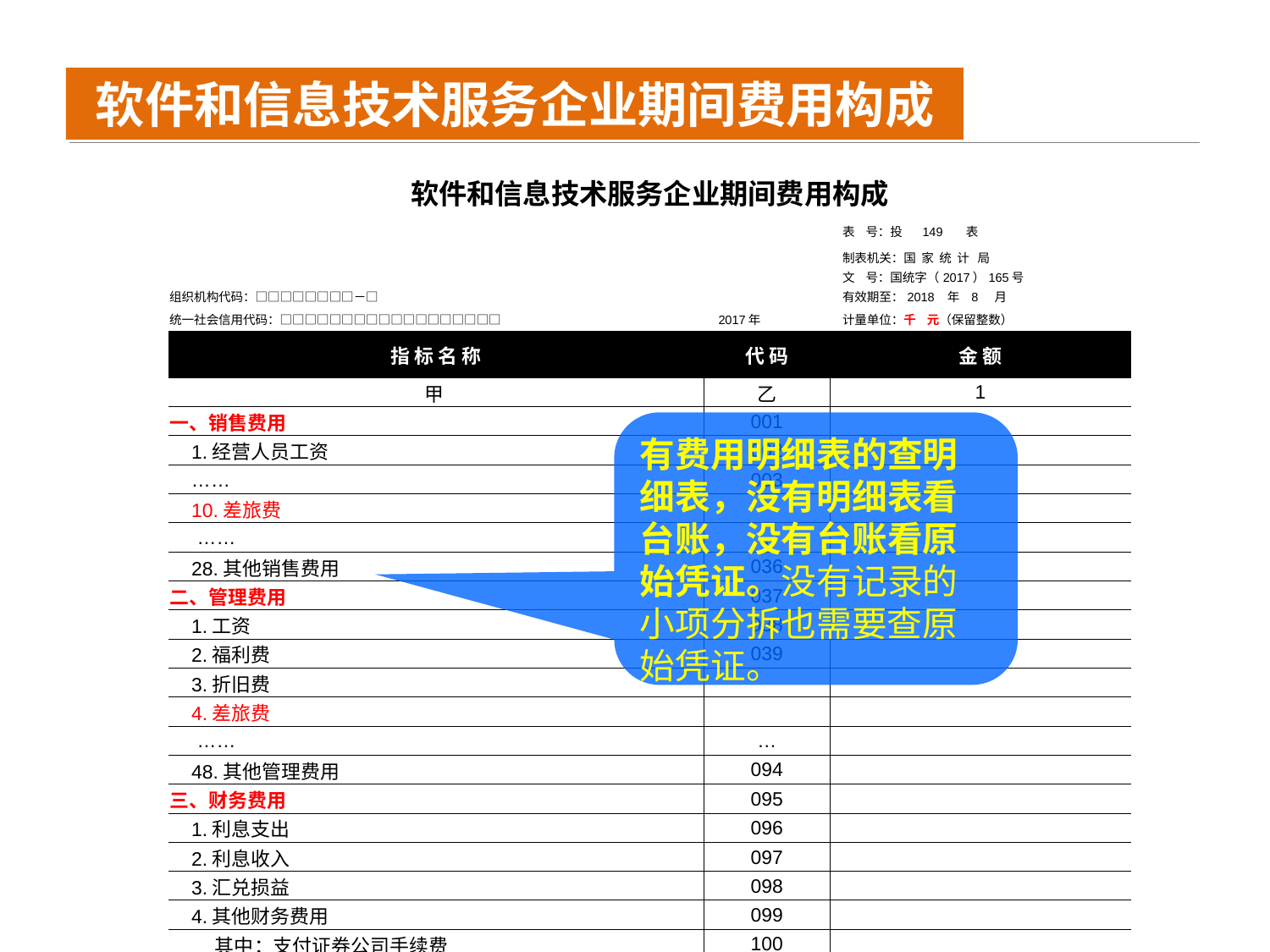

软件和信息技术服务企业期间费用构成
| 软件和信息技术服务企业期间费用构成 |  |  |
| --- | --- | --- |
|  |  | 表 号：投 149 表 |
|  |  | 制表机关：国 家 统 计 局 |
|  |  | 文 号：国统字（2017）165号 |
| 组织机构代码：□□□□□□□□－□ |  | 有效期至：2018 年 8 月 |
| 统一社会信用代码：□□□□□□□□□□□□□□□□□□ | 2017年 | 计量单位：千 元（保留整数） |
| 指 标 名 称 | 代 码 | 金 额 |
| 甲 | 乙 | 1 |
| 一、销售费用 | 001 |  |
| 1.经营人员工资 | 002 |  |
| …… | 003 |  |
| 10.差旅费 |  |  |
| …… | … |  |
| 28.其他销售费用 | 036 |  |
| 二、管理费用 | 037 |  |
| 1.工资 | 038 |  |
| 2.福利费 | 039 |  |
| 3.折旧费 |  |  |
| 4.差旅费 |  |  |
| …… | … |  |
| 48.其他管理费用 | 094 |  |
| 三、财务费用 | 095 |  |
| 1.利息支出 | 096 |  |
| 2.利息收入 | 097 |  |
| 3.汇兑损益 | 098 |  |
| 4.其他财务费用 | 099 |  |
| 其中：支付证券公司手续费 | 100 |  |
有费用明细表的查明细表，没有明细表看台账，没有台账看原始凭证。没有记录的小项分拆也需要查原始凭证。